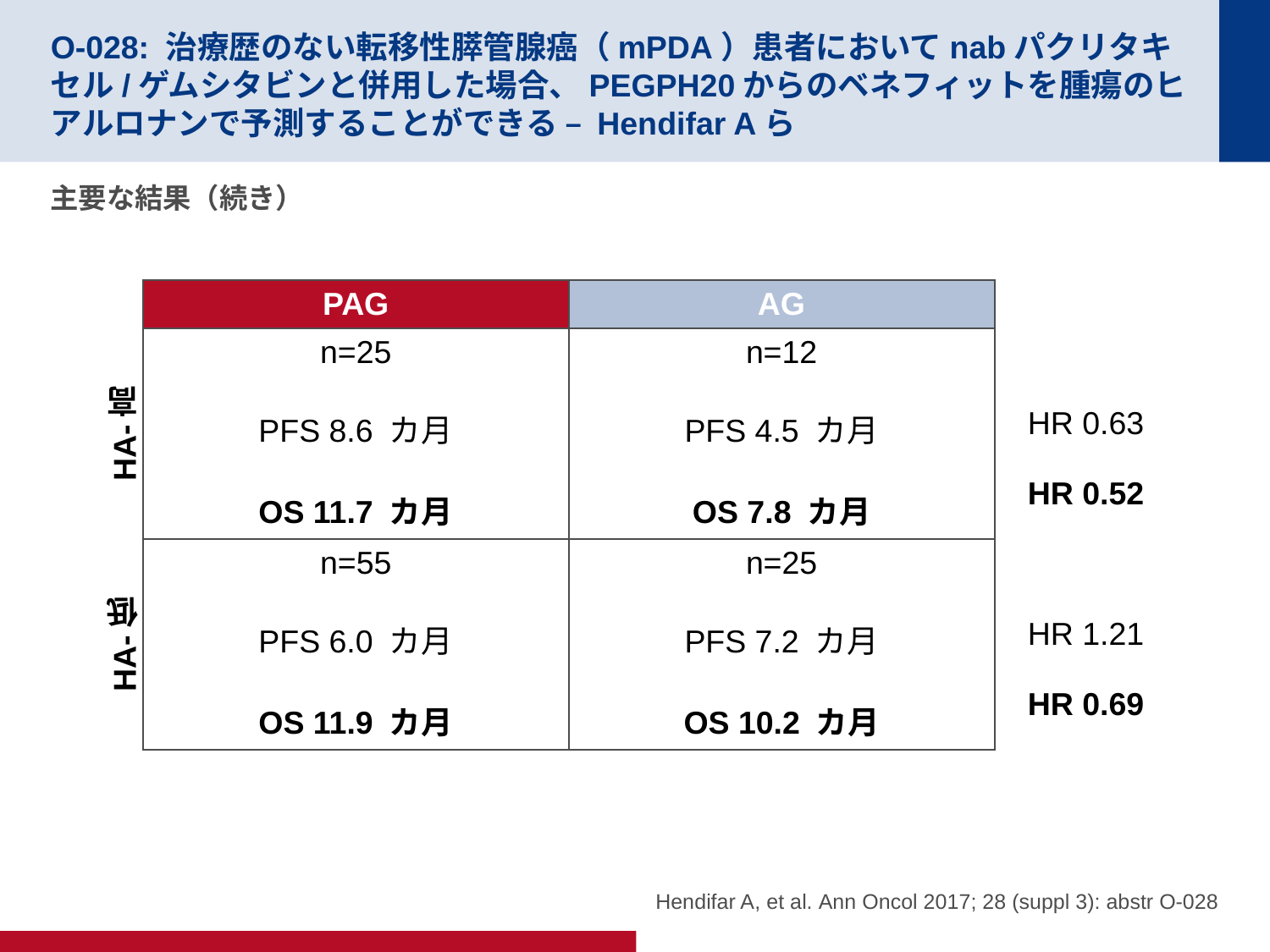

# O-028: 治療歴のない転移性膵管腺癌（mPDA）患者においてnabパクリタキセル/ゲムシタビンと併用した場合、PEGPH20からのベネフィットを腫瘍のヒアルロナンで予測することができる – Hendifar Aら
主要な結果（続き）

|  | PAG | AG |  |
| --- | --- | --- | --- |
| HA-高 | n=25 PFS 8.6 カ月 OS 11.7 カ月 | n=12 PFS 4.5 カ月 OS 7.8 カ月 | HR 0.63 HR 0.52 |
| HA-低 | n=55 PFS 6.0 カ月 OS 11.9 カ月 | n=25 PFS 7.2 カ月 OS 10.2 カ月 | HR 1.21 HR 0.69 |
Hendifar A, et al. Ann Oncol 2017; 28 (suppl 3): abstr O-028